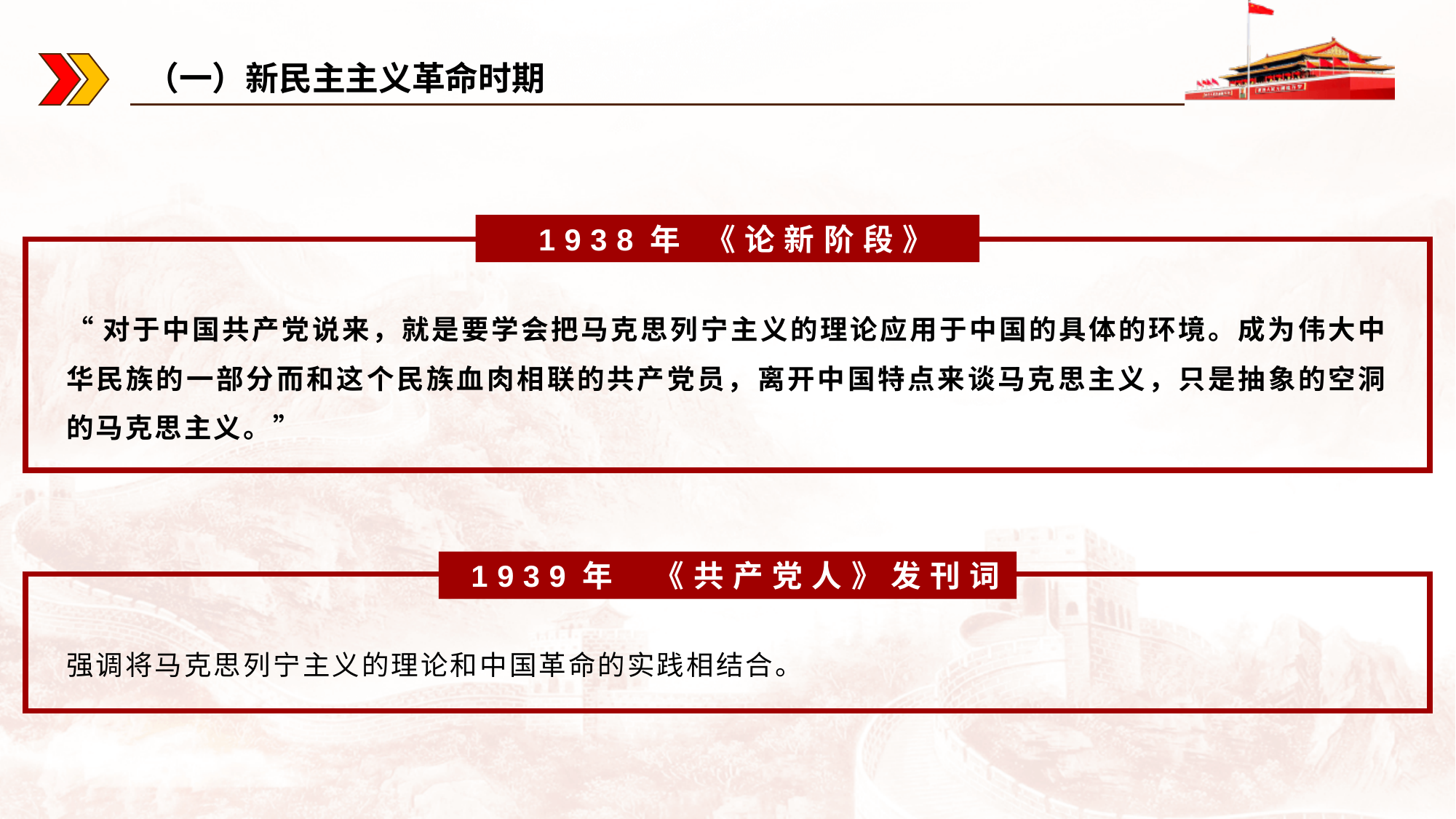

（一）新民主主义革命时期
1938年 《论新阶段》

“对于中国共产党说来，就是要学会把马克思列宁主义的理论应用于中国的具体的环境。成为伟大中华民族的一部分而和这个民族血肉相联的共产党员，离开中国特点来谈马克思主义，只是抽象的空洞的马克思主义。”
1939年  《共产党人》发刊词

强调将马克思列宁主义的理论和中国革命的实践相结合。